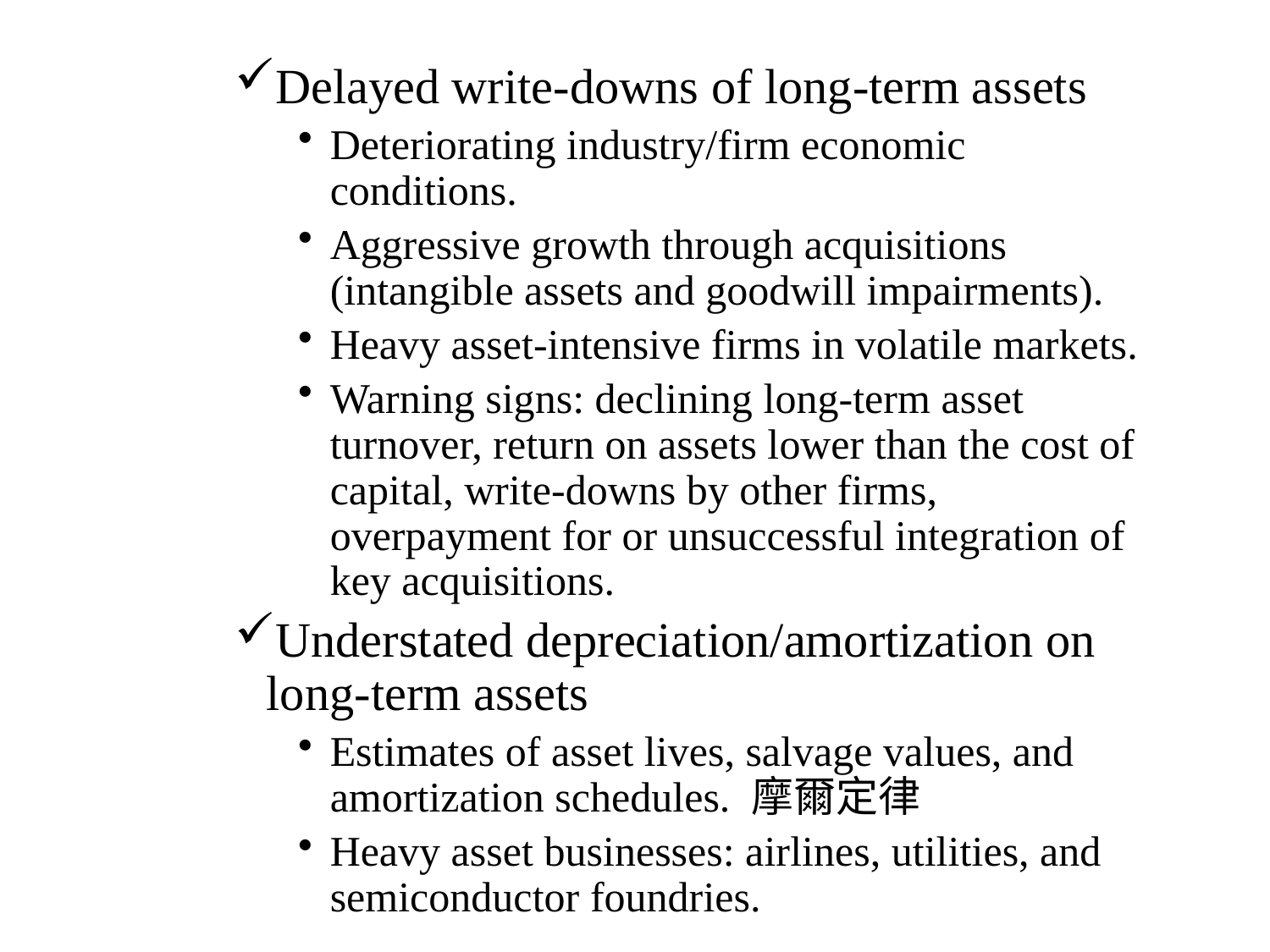

Delayed write-downs of long-term assets
Deteriorating industry/firm economic conditions.
Aggressive growth through acquisitions (intangible assets and goodwill impairments).
Heavy asset-intensive firms in volatile markets.
Warning signs: declining long-term asset turnover, return on assets lower than the cost of capital, write-downs by other firms, overpayment for or unsuccessful integration of key acquisitions.
Understated depreciation/amortization on long-term assets
Estimates of asset lives, salvage values, and amortization schedules. 摩爾定律
Heavy asset businesses: airlines, utilities, and semiconductor foundries.